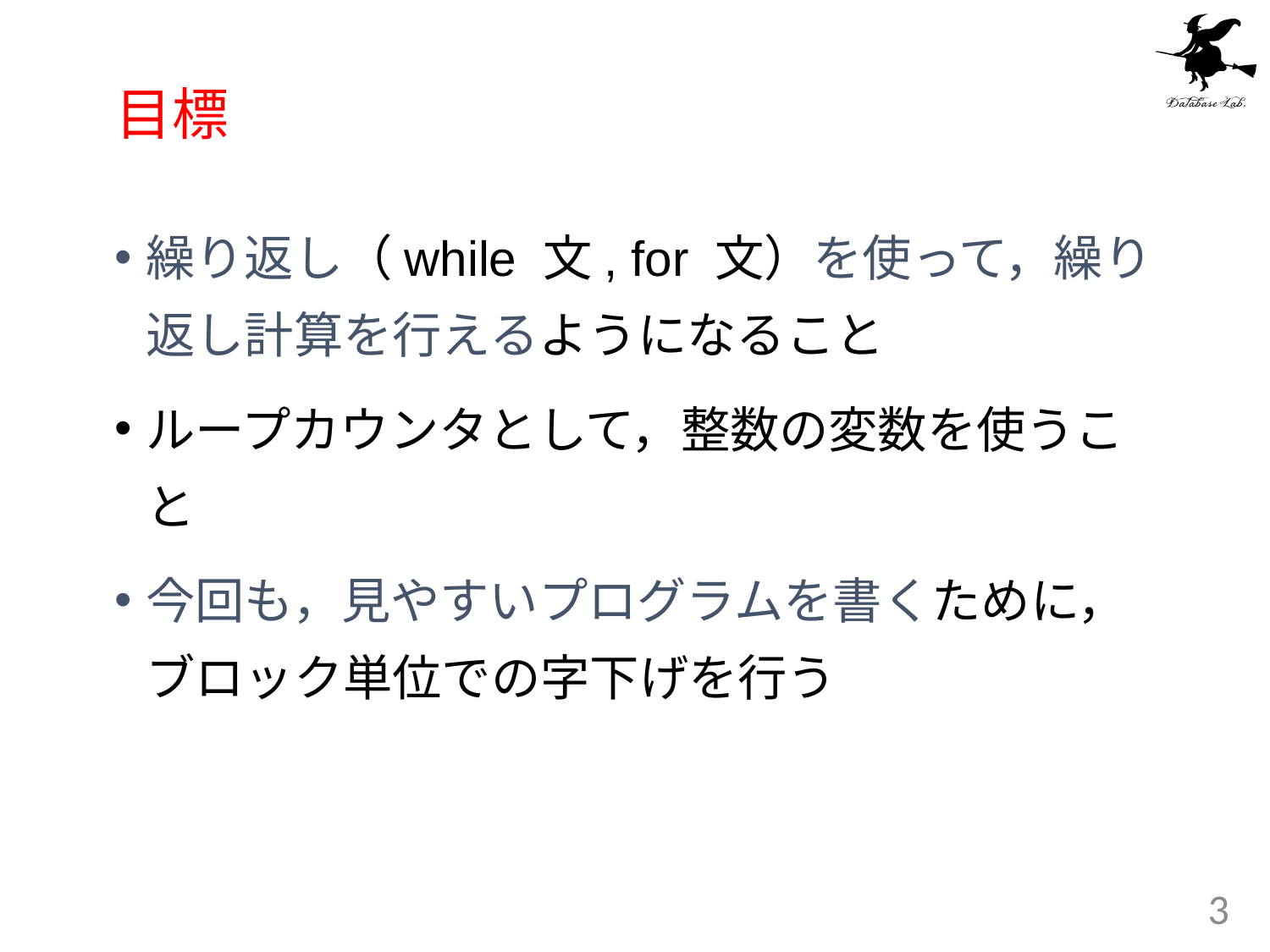

# 目標
繰り返し（while 文, for 文）を使って，繰り返し計算を行えるようになること
ループカウンタとして，整数の変数を使うこと
今回も，見やすいプログラムを書くために，ブロック単位での字下げを行う

3